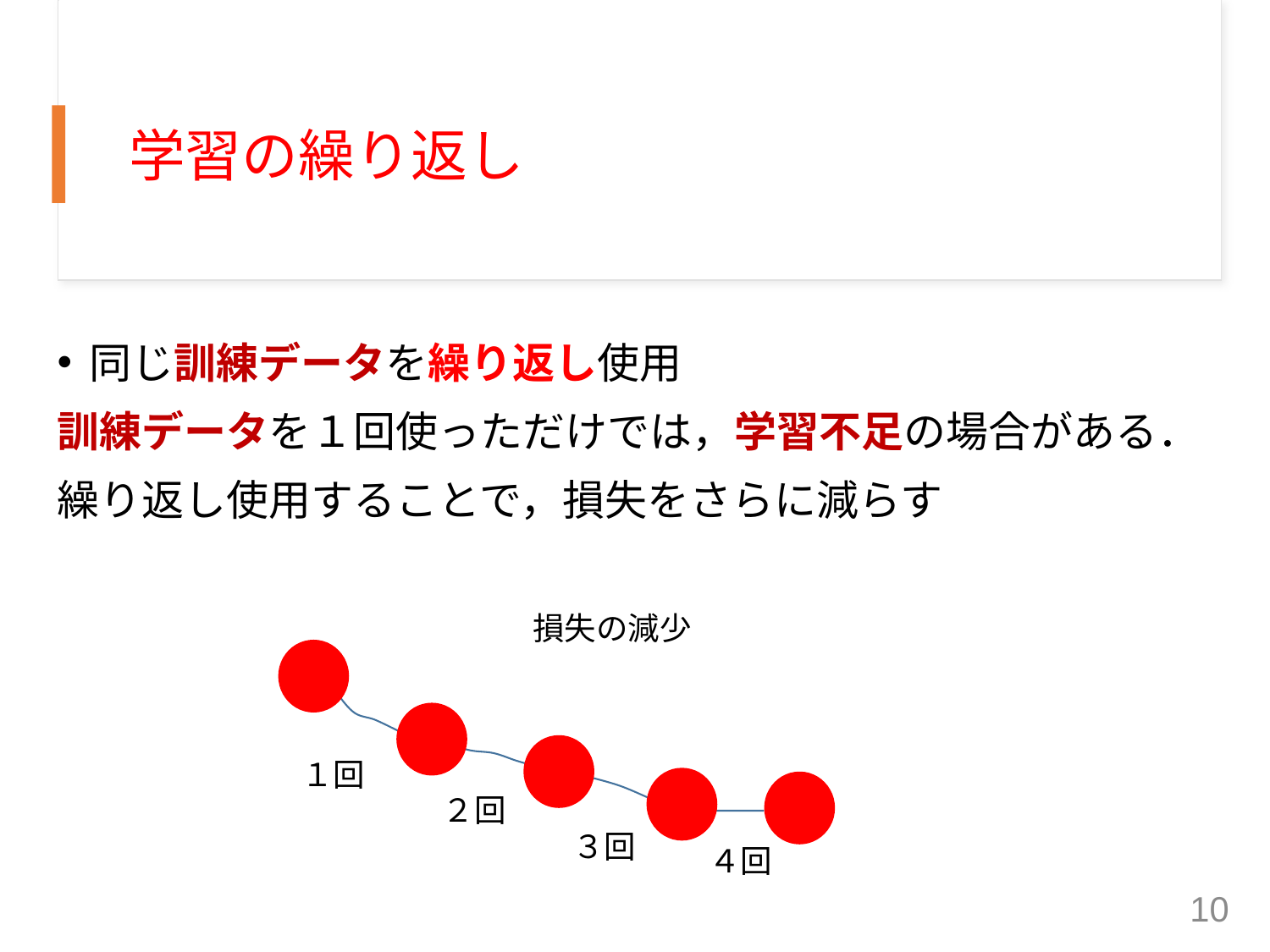

# 学習の繰り返し

同じ訓練データを繰り返し使用
訓練データを１回使っただけでは，学習不足の場合がある．
繰り返し使用することで，損失をさらに減らす

損失の減少

１回

２回
３回
４回
10